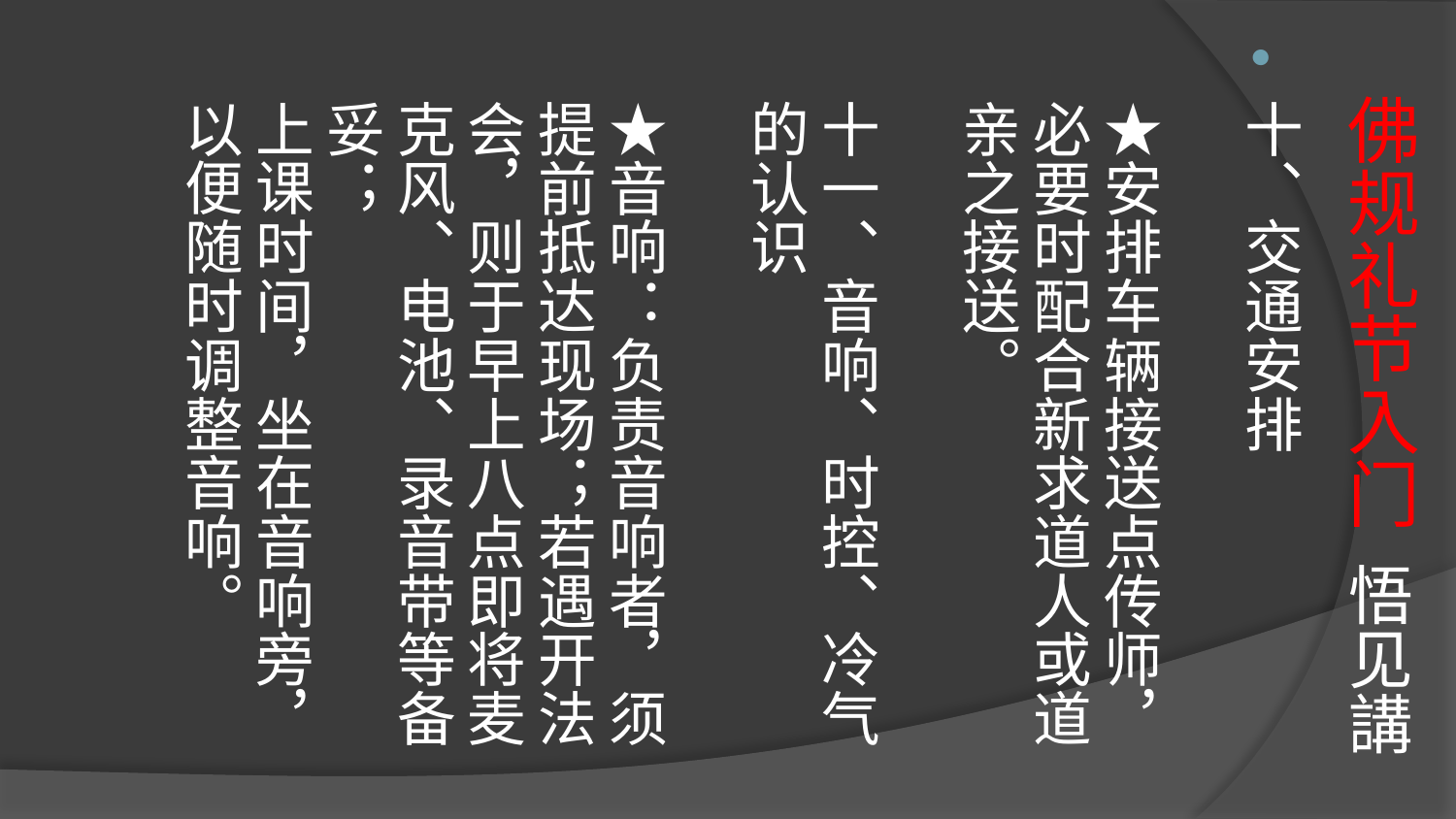

# 佛规礼节入门  悟见講
十、交通安排
★安排车辆接送点传师，必要时配合新求道人或道亲之接送。
十一、音响、时控、冷气的认识
★音响：负责音响者，须提前抵达现场；若遇开法会，则于早上八点即将麦克风、电池、录音带等备妥；
上课时间，坐在音响旁，以便随时调整音响。